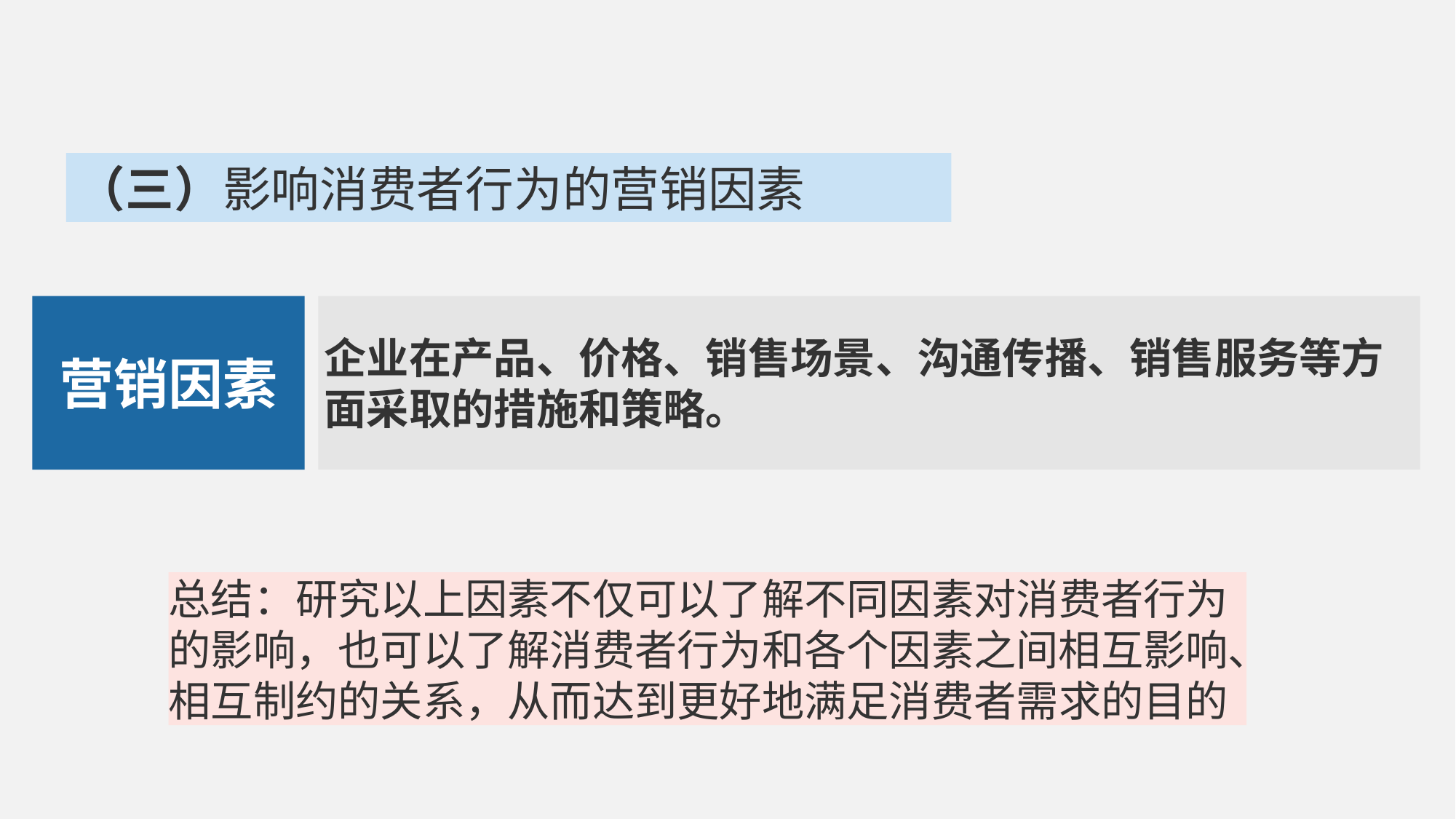

（三）影响消费者行为的营销因素
营销因素

企业在产品、价格、销售场景、沟通传播、销售服务等方面采取的措施和策略。
总结：研究以上因素不仅可以了解不同因素对消费者行为的影响，也可以了解消费者行为和各个因素之间相互影响、相互制约的关系，从而达到更好地满足消费者需求的目的